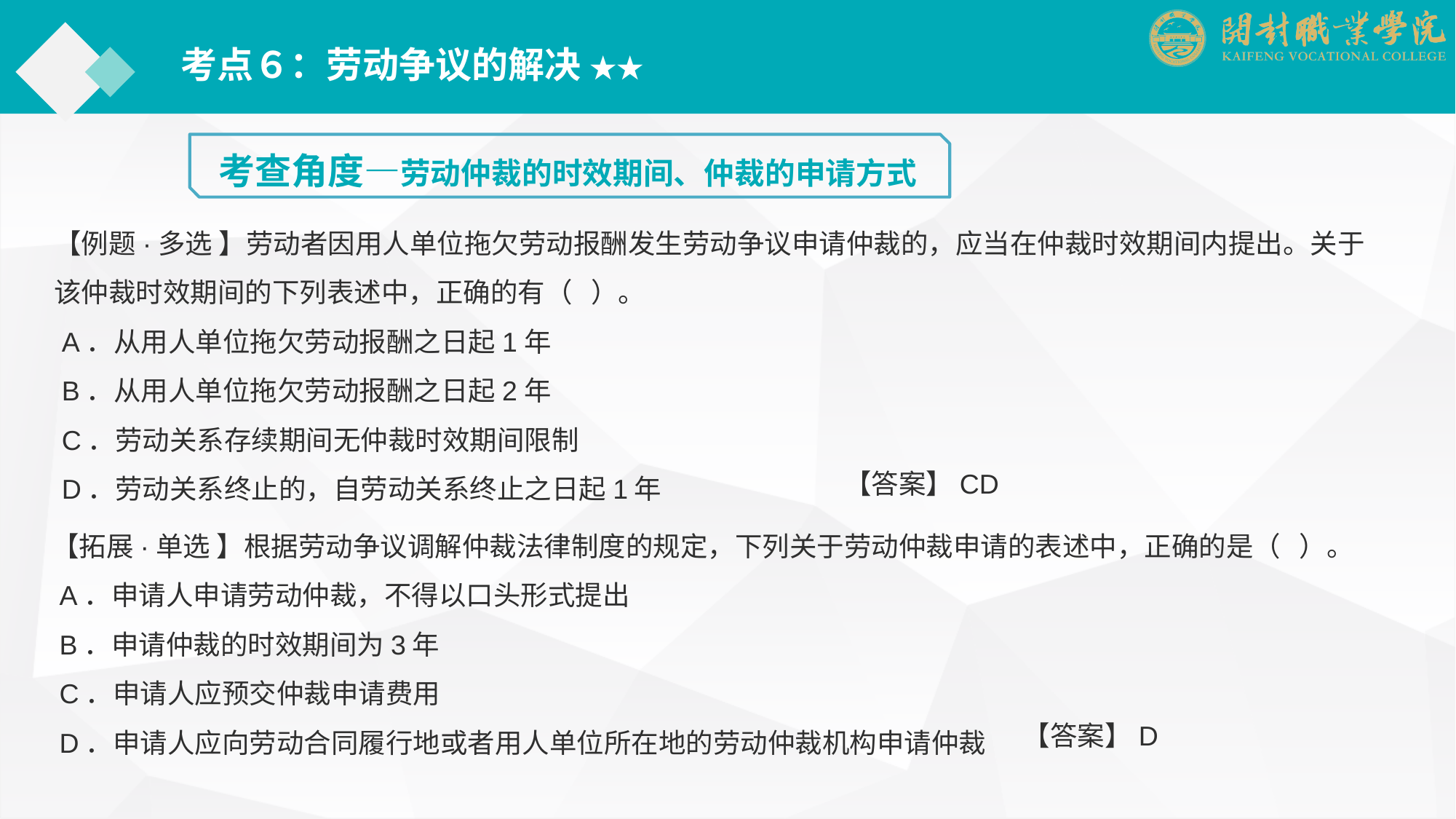

考点６：劳动争议的解决 ★★

考查角度—劳动仲裁的时效期间、仲裁的申请方式
【例题·多选 】劳动者因用人单位拖欠劳动报酬发生劳动争议申请仲裁的，应当在仲裁时效期间内提出。关于该仲裁时效期间的下列表述中，正确的有（   ）。
 A．从用人单位拖欠劳动报酬之日起1年
 B．从用人单位拖欠劳动报酬之日起2年
 C．劳动关系存续期间无仲裁时效期间限制
 D．劳动关系终止的，自劳动关系终止之日起1年
【答案】CD
【拓展·单选 】根据劳动争议调解仲裁法律制度的规定，下列关于劳动仲裁申请的表述中，正确的是（   ）。
 A．申请人申请劳动仲裁，不得以口头形式提出
 B．申请仲裁的时效期间为3年
 C．申请人应预交仲裁申请费用
 D．申请人应向劳动合同履行地或者用人单位所在地的劳动仲裁机构申请仲裁
【答案】D